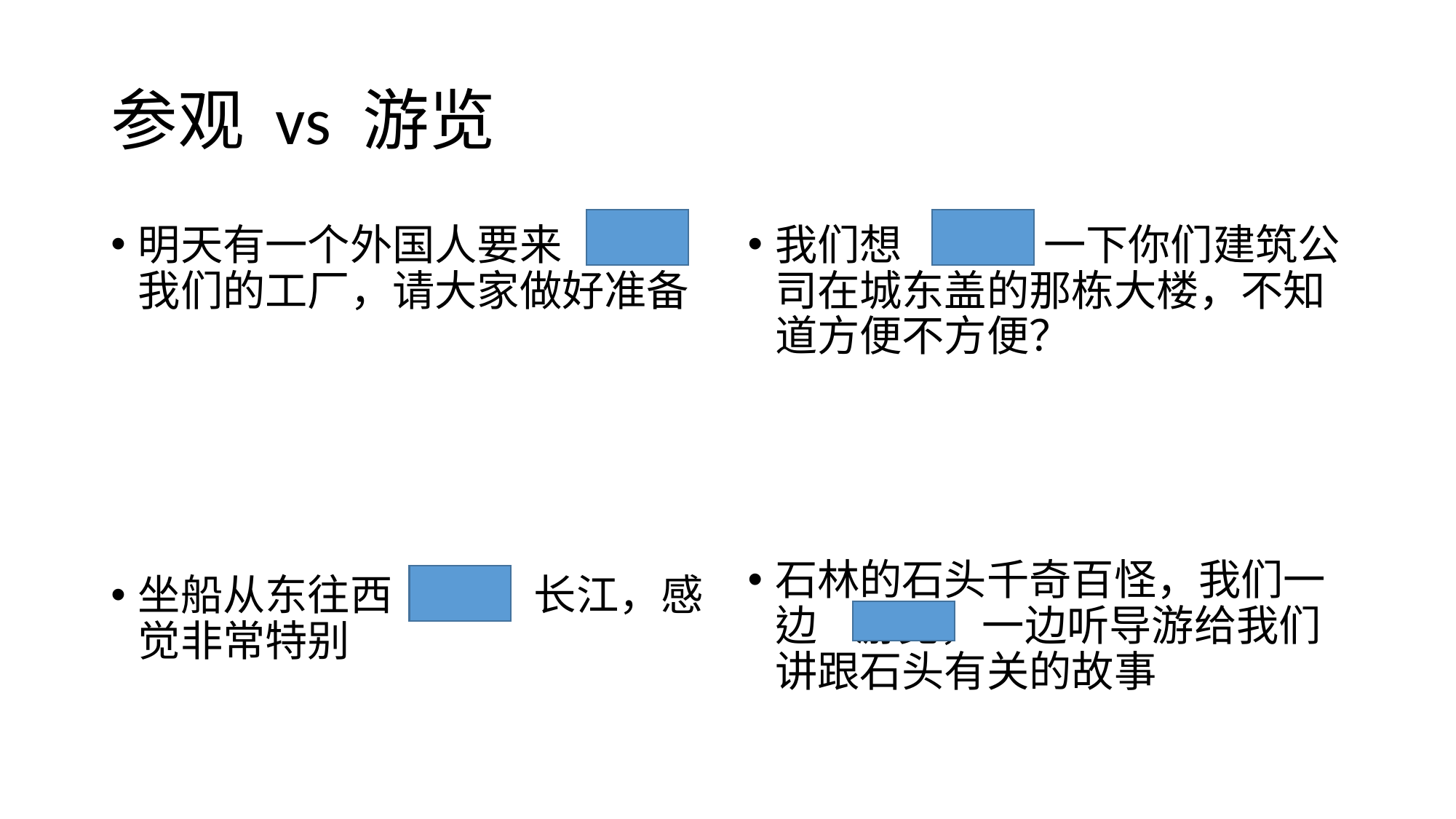

# 参观 vs 游览

明天有一个外国人要来   参观我们的工厂，请大家做好准备

坐船从东往西   游览   长江，感觉非常特别

我们想   参观   一下你们建筑公司在城东盖的那栋大楼，不知道方便不方便？

石林的石头千奇百怪，我们一边    游览，一边听导游给我们讲跟石头有关的故事